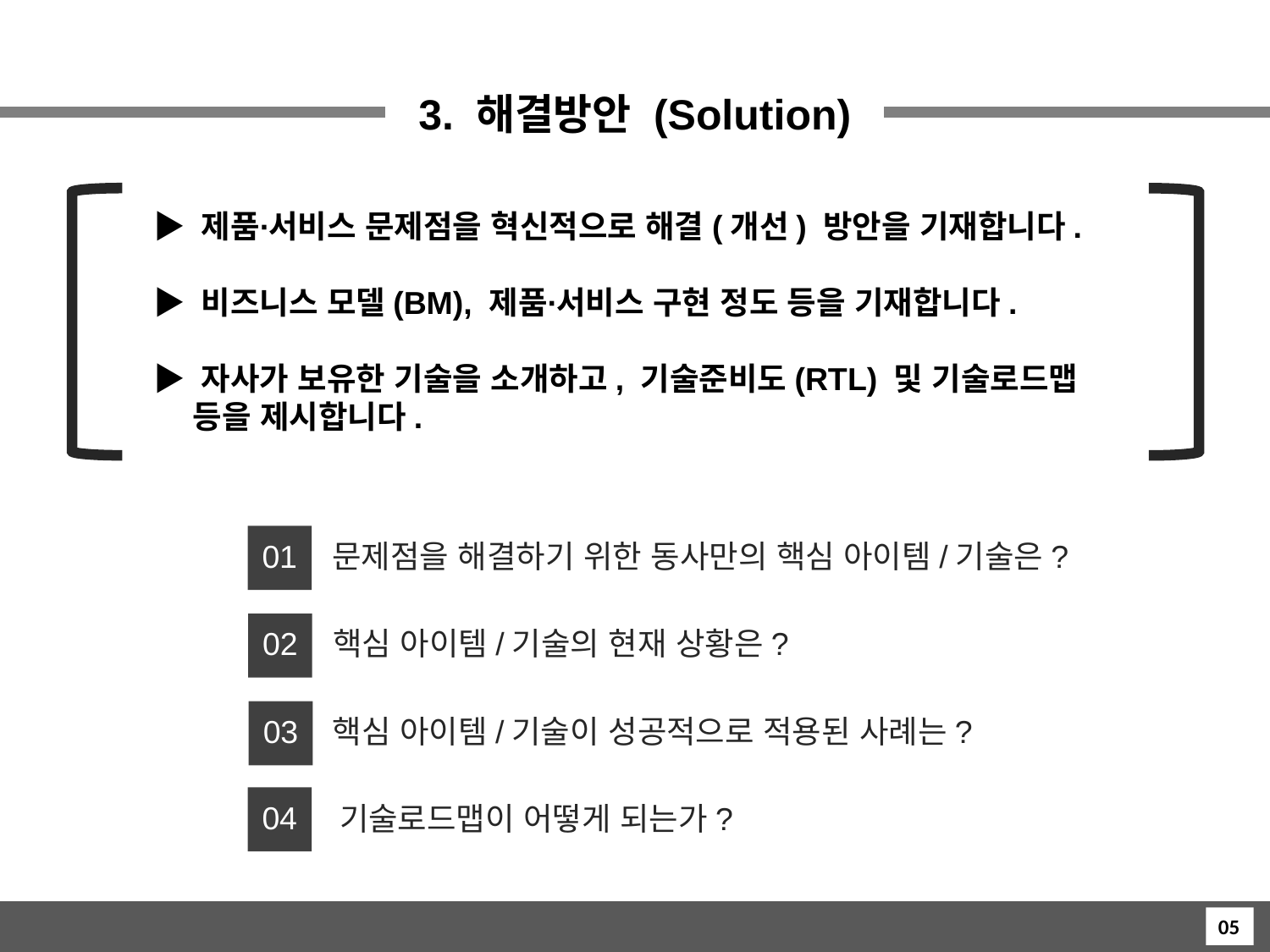

3. 해결방안 (Solution)

▶ 제품∙서비스 문제점을 혁신적으로 해결(개선) 방안을 기재합니다.

▶ 비즈니스 모델(BM), 제품∙서비스 구현 정도 등을 기재합니다.

▶ 자사가 보유한 기술을 소개하고, 기술준비도(RTL) 및 기술로드맵 등을 제시합니다.

01
문제점을 해결하기 위한 동사만의 핵심 아이템/기술은?

02
핵심 아이템/기술의 현재 상황은?

03
핵심 아이템/기술이 성공적으로 적용된 사례는?

04
기술로드맵이 어떻게 되는가?

05